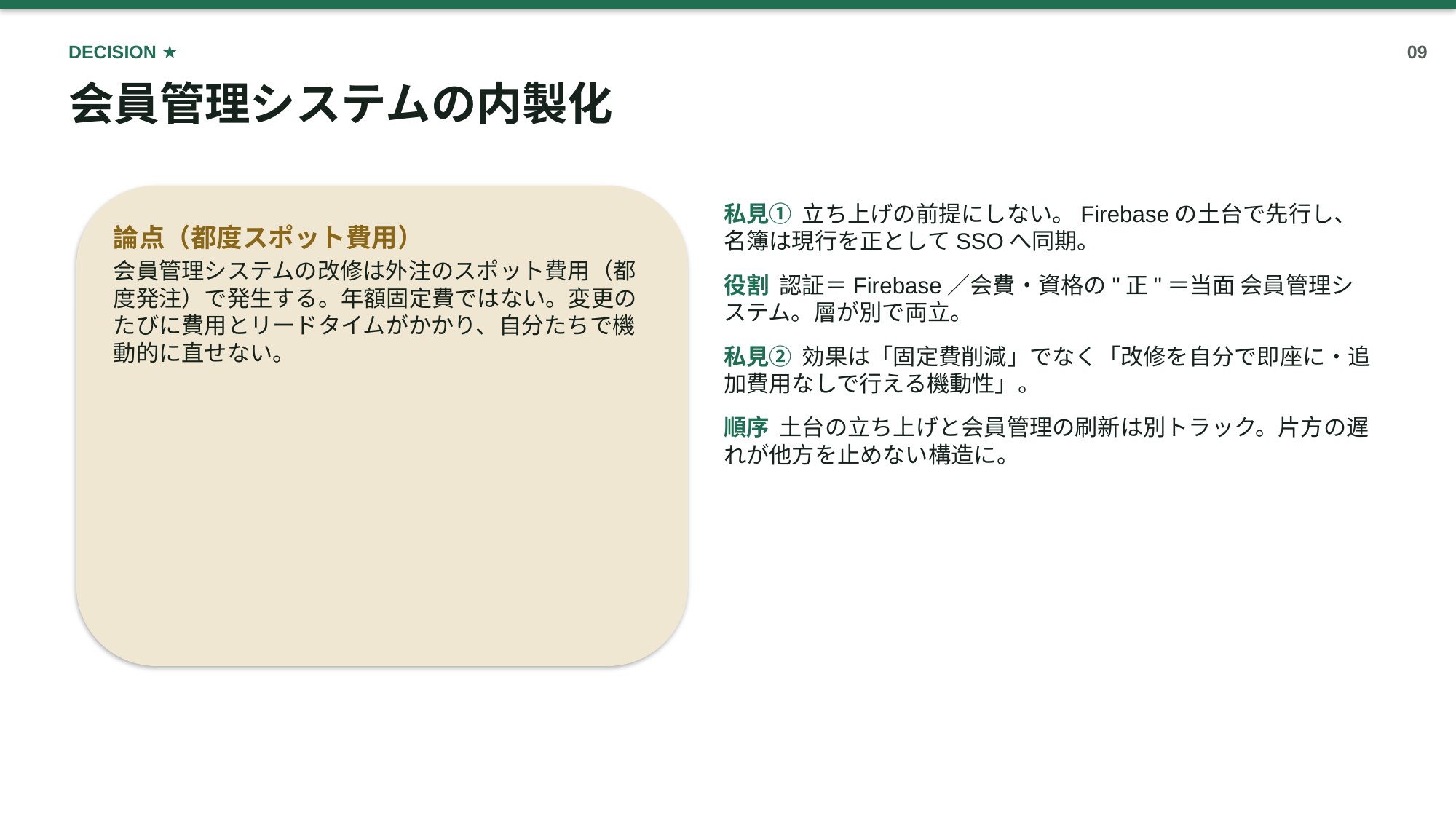

DECISION ★
09
会員管理システムの内製化
論点（都度スポット費用）
会員管理システムの改修は外注のスポット費用（都度発注）で発生する。年額固定費ではない。変更のたびに費用とリードタイムがかかり、自分たちで機動的に直せない。
私見①  立ち上げの前提にしない。Firebaseの土台で先行し、名簿は現行を正としてSSOへ同期。
役割  認証＝Firebase／会費・資格の"正"＝当面 会員管理システム。層が別で両立。
私見②  効果は「固定費削減」でなく「改修を自分で即座に・追加費用なしで行える機動性」。
順序  土台の立ち上げと会員管理の刷新は別トラック。片方の遅れが他方を止めない構造に。